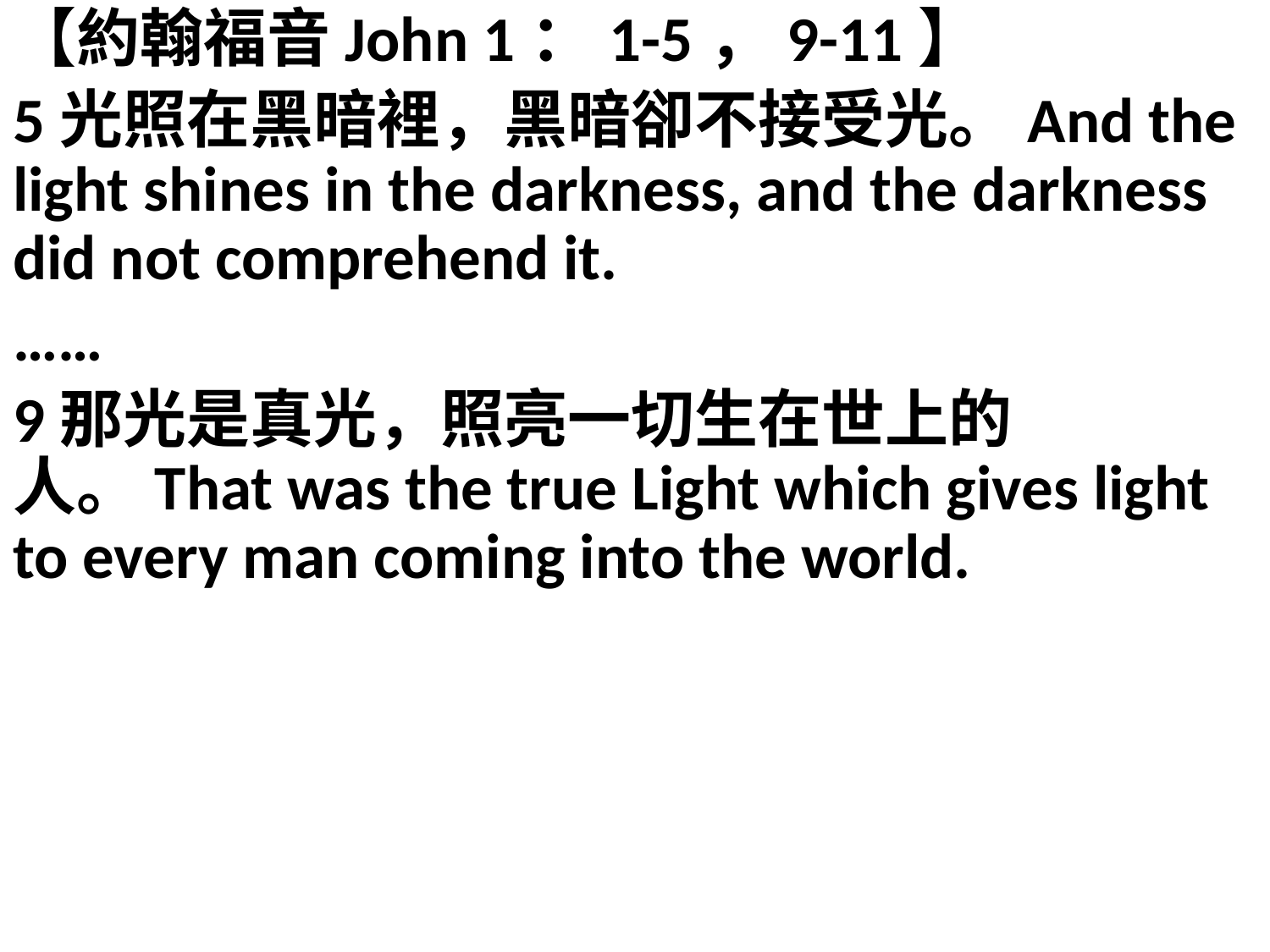

【約翰福音John 1：1-5，9-11】
5光照在黑暗裡，黑暗卻不接受光。And the light shines in the darkness, and the darkness did not comprehend it.
……
9那光是真光，照亮一切生在世上的人。That was the true Light which gives light to every man coming into the world.